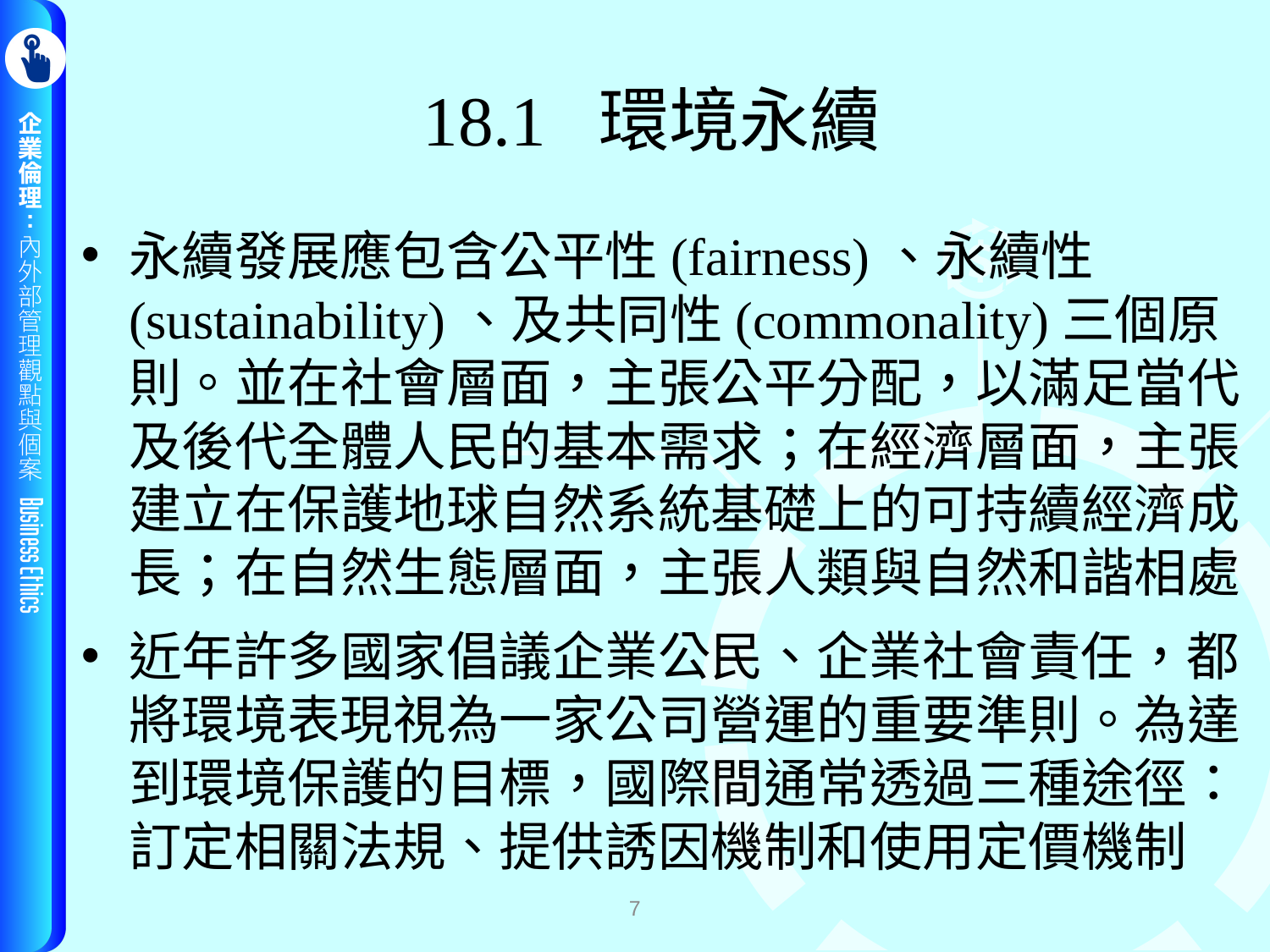

# 18.1  環境永續
永續發展應包含公平性(fairness)、永續性(sustainability)、及共同性(commonality)三個原則。並在社會層面，主張公平分配，以滿足當代及後代全體人民的基本需求；在經濟層面，主張建立在保護地球自然系統基礎上的可持續經濟成長；在自然生態層面，主張人類與自然和諧相處
近年許多國家倡議企業公民、企業社會責任，都將環境表現視為一家公司營運的重要準則。為達到環境保護的目標，國際間通常透過三種途徑：訂定相關法規、提供誘因機制和使用定價機制
7